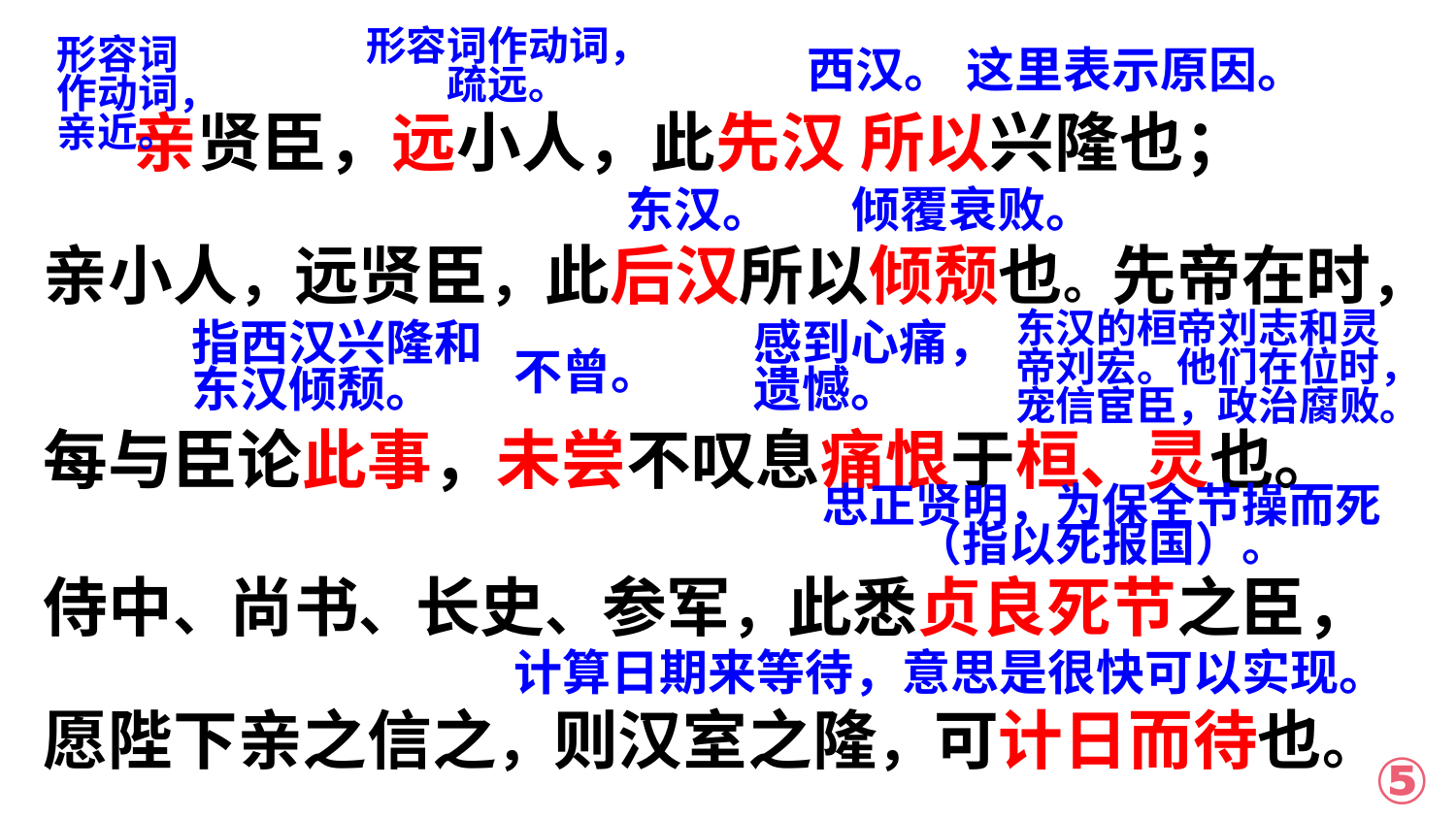

形容词作动词，疏远。
形容词作动词，亲近。
西汉。
这里表示原因。
     亲贤臣，远小人，此先汉 所以兴隆也；

亲小人，远贤臣，此后汉所以倾颓也。先帝在时，

每与臣论此事，未尝不叹息痛恨于桓、灵也。

侍中、尚书、长史、参军，此悉贞良死节之臣，

愿陛下亲之信之，则汉室之隆，可计日而待也。
东汉。
倾覆衰败。
东汉的桓帝刘志和灵帝刘宏。他们在位时，宠信宦臣，政治腐败。
指西汉兴隆和东汉倾颓。
感到心痛，遗憾。
不曾。
忠正贤明，为保全节操而死（指以死报国）。
计算日期来等待，意思是很快可以实现。
⑤